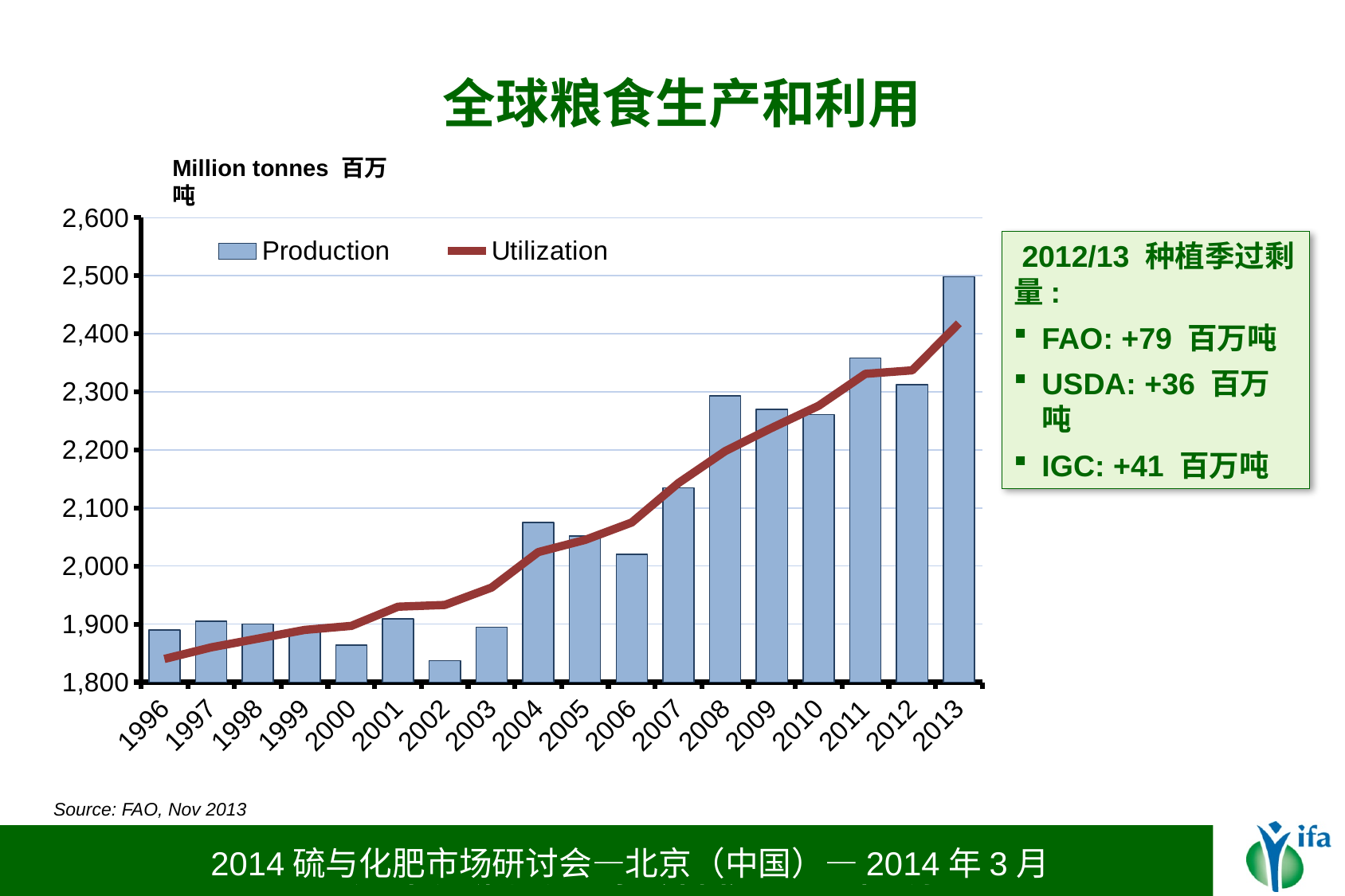

# 全球粮食生产和利用
Million tonnes 百万吨

### Chart

| Category | Production | Utilization |
|---|---|---|
| 1996 | 1890.0 | 1840.0 |
| 1997 | 1905.0 | 1860.0 |
| 1998 | 1900.0 | 1875.0 |
| 1999 | 1890.0 | 1890.0 |
| 2000 | 1864.0 | 1897.0 |
| 2001 | 1909.0 | 1930.0 |
| 2002 | 1837.0 | 1933.0 |
| 2003 | 1895.0 | 1963.0 |
| 2004 | 2075.0 | 2024.0 |
| 2005 | 2052.0 | 2045.0 |
| 2006 | 2020.0 | 2075.0 |
| 2007 | 2135.0 | 2143.0 |
| 2008 | 2293.0 | 2198.0 |
| 2009 | 2270.0 | 2238.0 |
| 2010 | 2261.0 | 2276.0 |
| 2011 | 2358.0 | 2331.0 |
| 2012 | 2312.0 | 2337.0 |
| 2013 | 2498.0 | 2418.0 |
 2012/13 种植季过剩量:
FAO: +79 百万吨
USDA: +36 百万吨
IGC: +41 百万吨
Source: FAO, Nov 2013